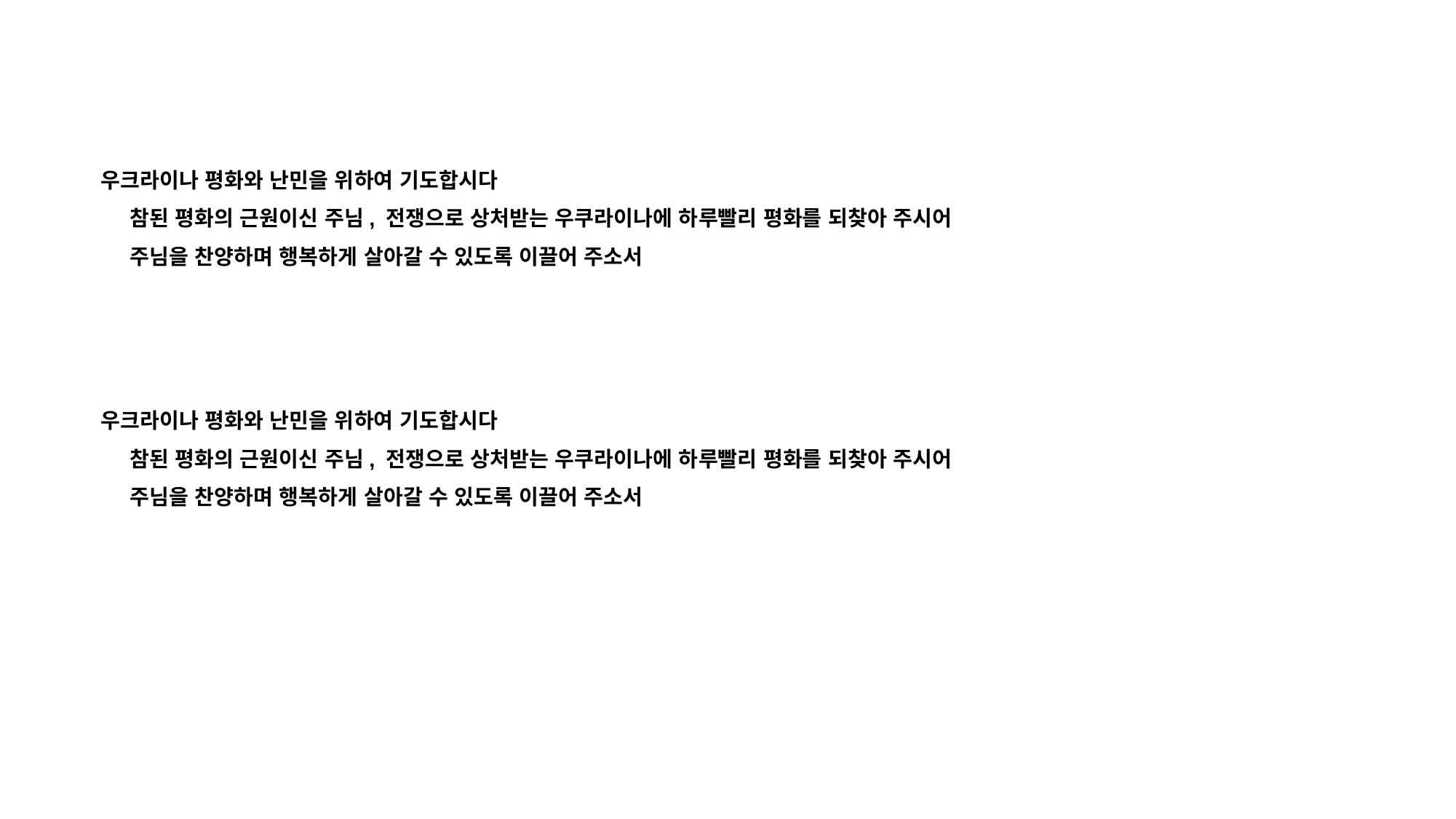

우크라이나 평화와 난민을 위하여 기도합시다
    참된 평화의 근원이신 주님, 전쟁으로 상처받는 우쿠라이나에 하루빨리 평화를 되찾아 주시어
    주님을 찬양하며 행복하게 살아갈 수 있도록 이끌어 주소서

우크라이나 평화와 난민을 위하여 기도합시다
    참된 평화의 근원이신 주님, 전쟁으로 상처받는 우쿠라이나에 하루빨리 평화를 되찾아 주시어
    주님을 찬양하며 행복하게 살아갈 수 있도록 이끌어 주소서